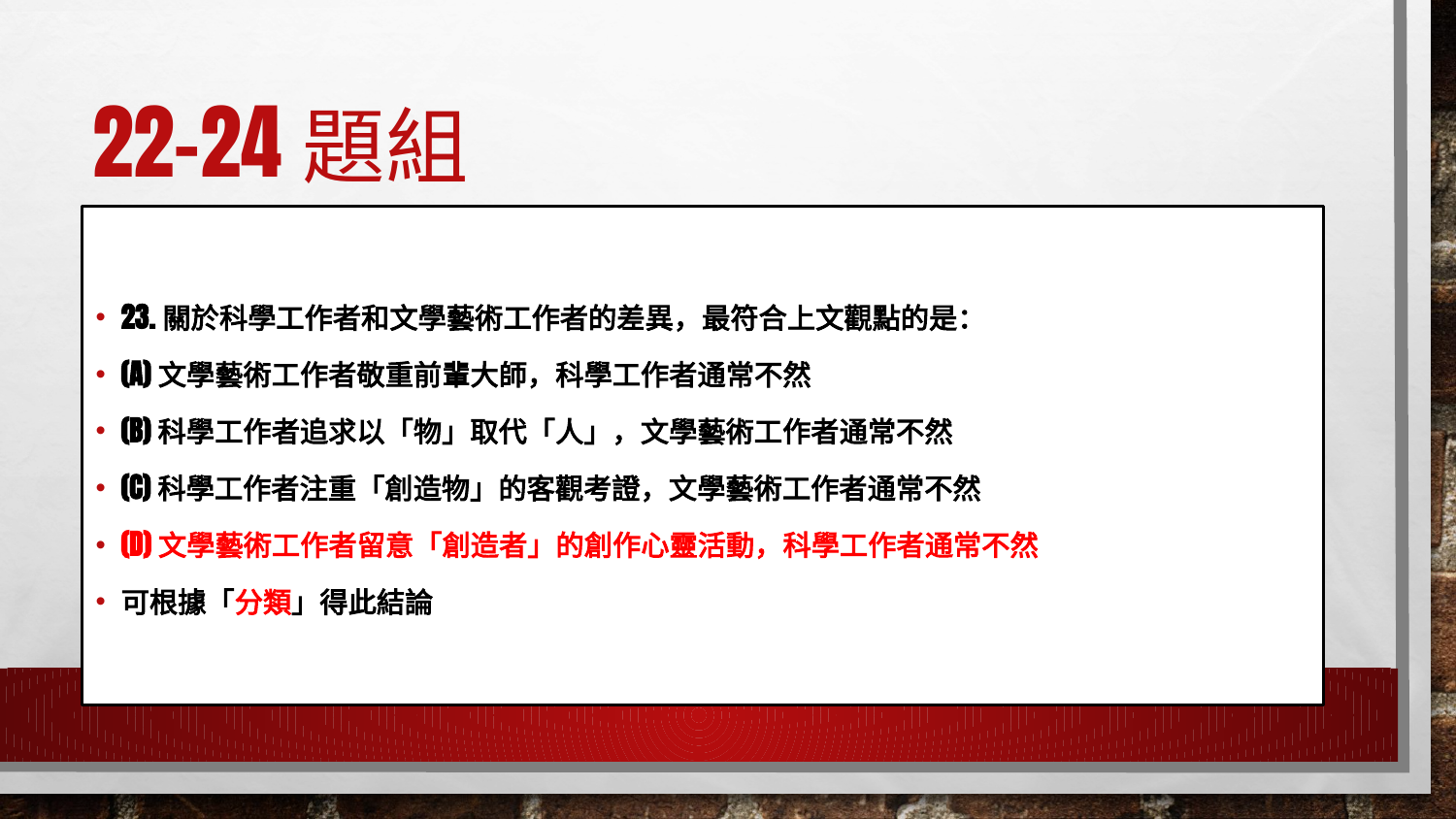

# 22-24題組
23.關於科學工作者和文學藝術工作者的差異，最符合上文觀點的是：
(A)文學藝術工作者敬重前輩大師，科學工作者通常不然
(B)科學工作者追求以「物」取代「人」，文學藝術工作者通常不然
(C)科學工作者注重「創造物」的客觀考證，文學藝術工作者通常不然
(D)文學藝術工作者留意「創造者」的創作心靈活動，科學工作者通常不然
可根據「分類」得此結論